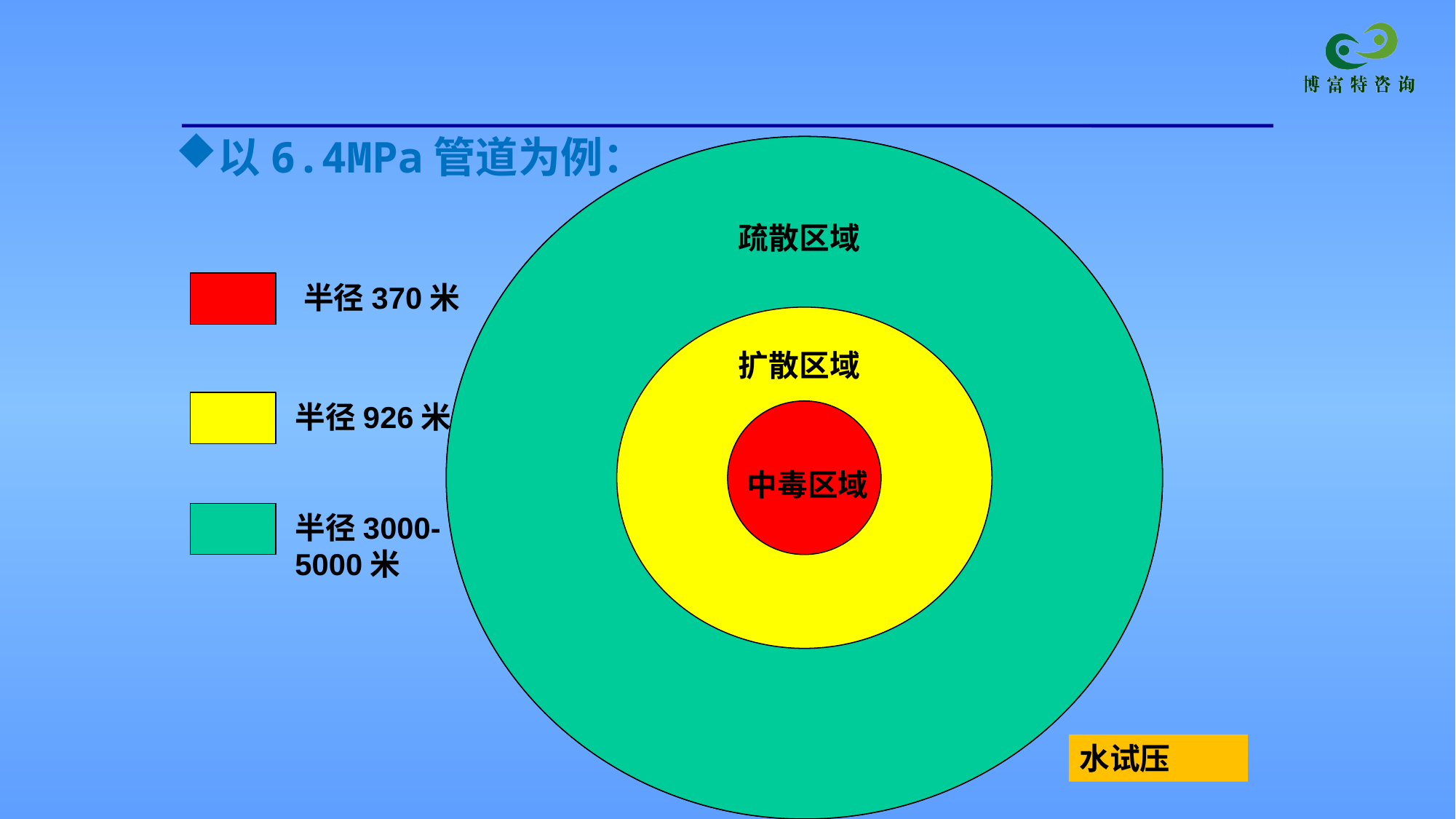

以6.4MPa管道为例：

疏散区域

半径370米
扩散区域

半径926米

中毒区域

半径3000-5000米
水试压